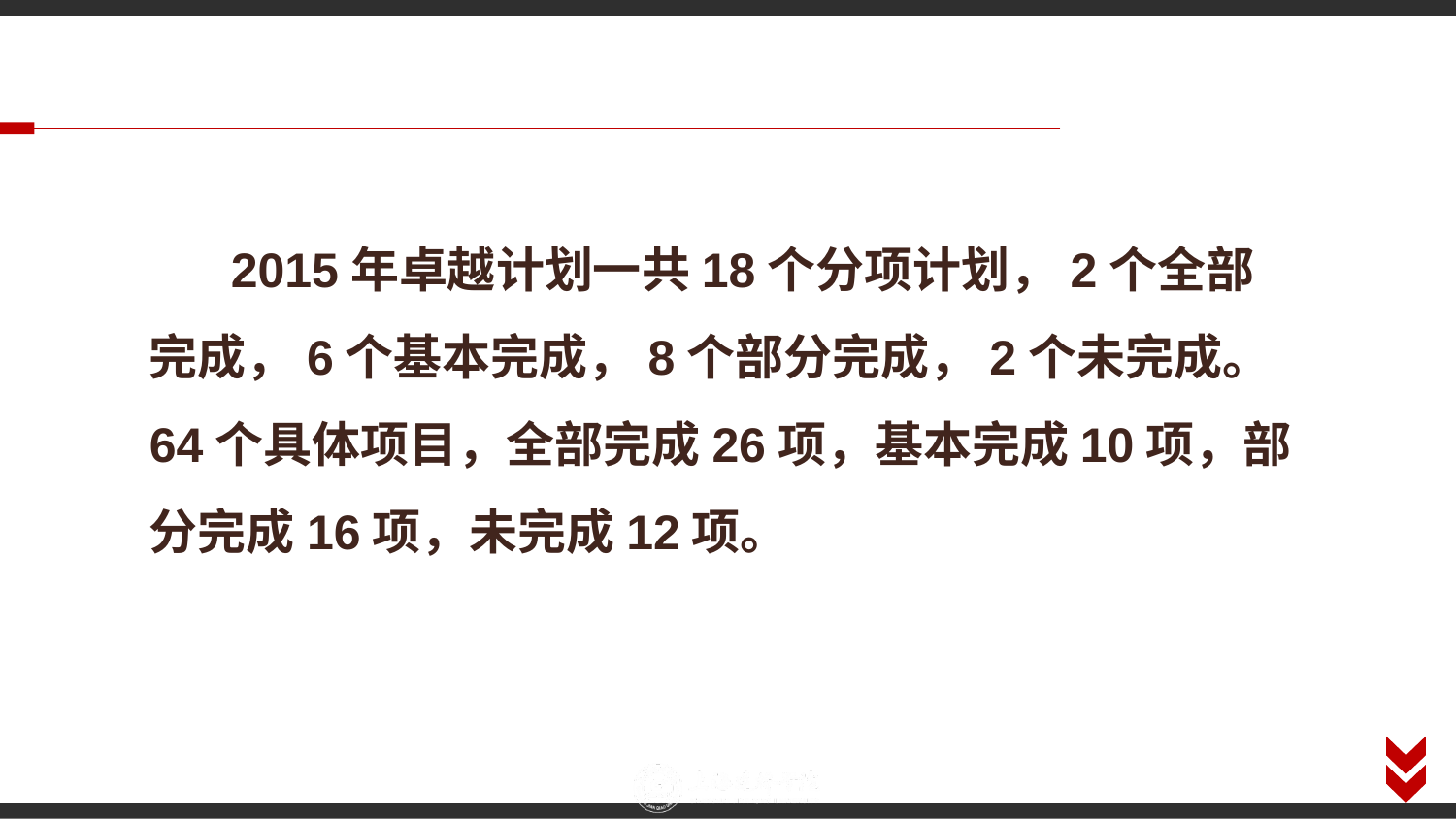

2015年卓越计划一共18个分项计划，2个全部完成，6个基本完成，8个部分完成，2个未完成。64个具体项目，全部完成26项，基本完成10项，部分完成16项，未完成12项。